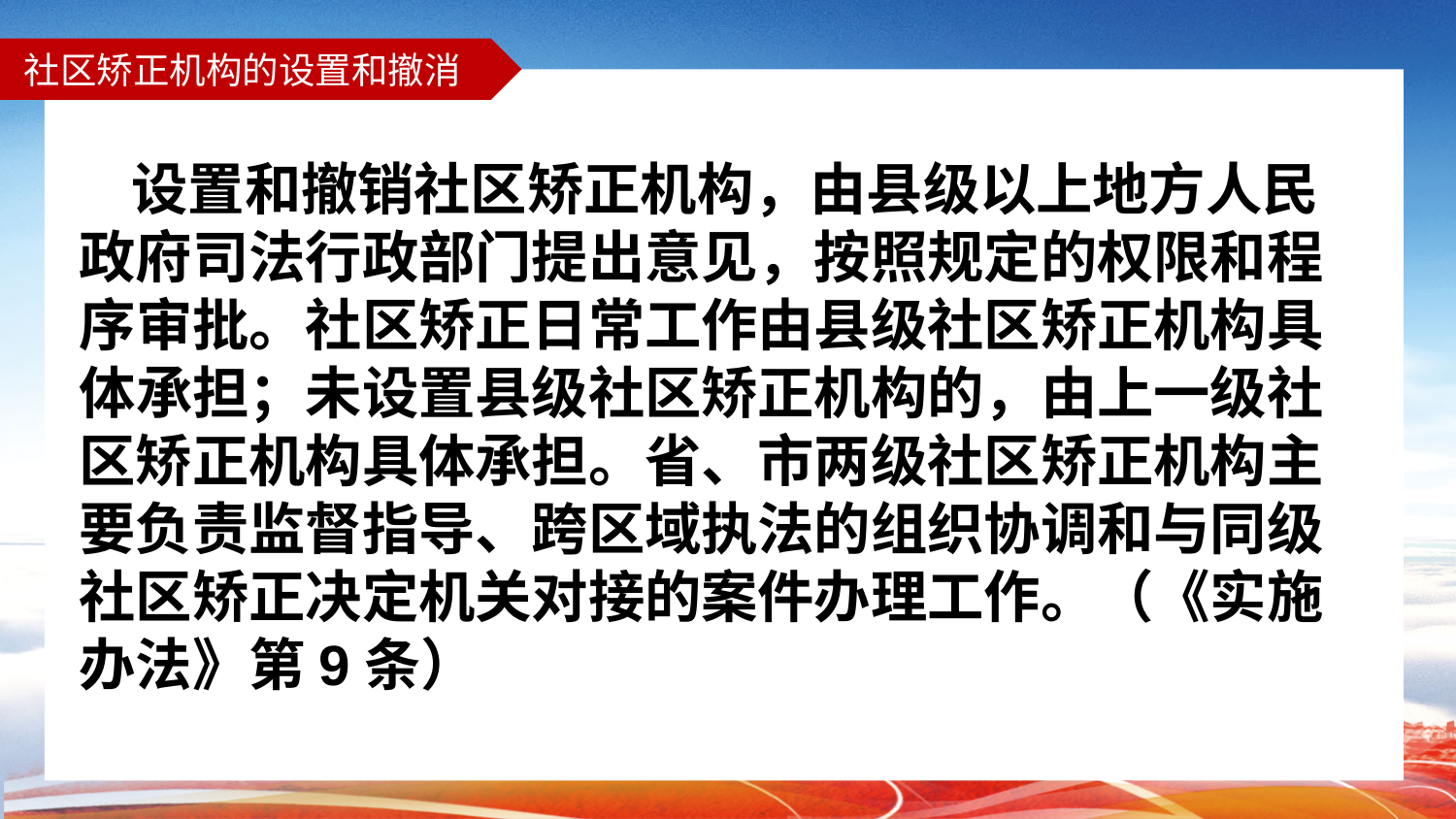

# 社区矫正机构的设置和撤消
   设置和撤销社区矫正机构，由县级以上地方人民政府司法行政部门提出意见，按照规定的权限和程序审批。社区矫正日常工作由县级社区矫正机构具体承担；未设置县级社区矫正机构的，由上一级社区矫正机构具体承担。省、市两级社区矫正机构主要负责监督指导、跨区域执法的组织协调和与同级社区矫正决定机关对接的案件办理工作。（《实施办法》第9条）
标题
标题
标题
标题